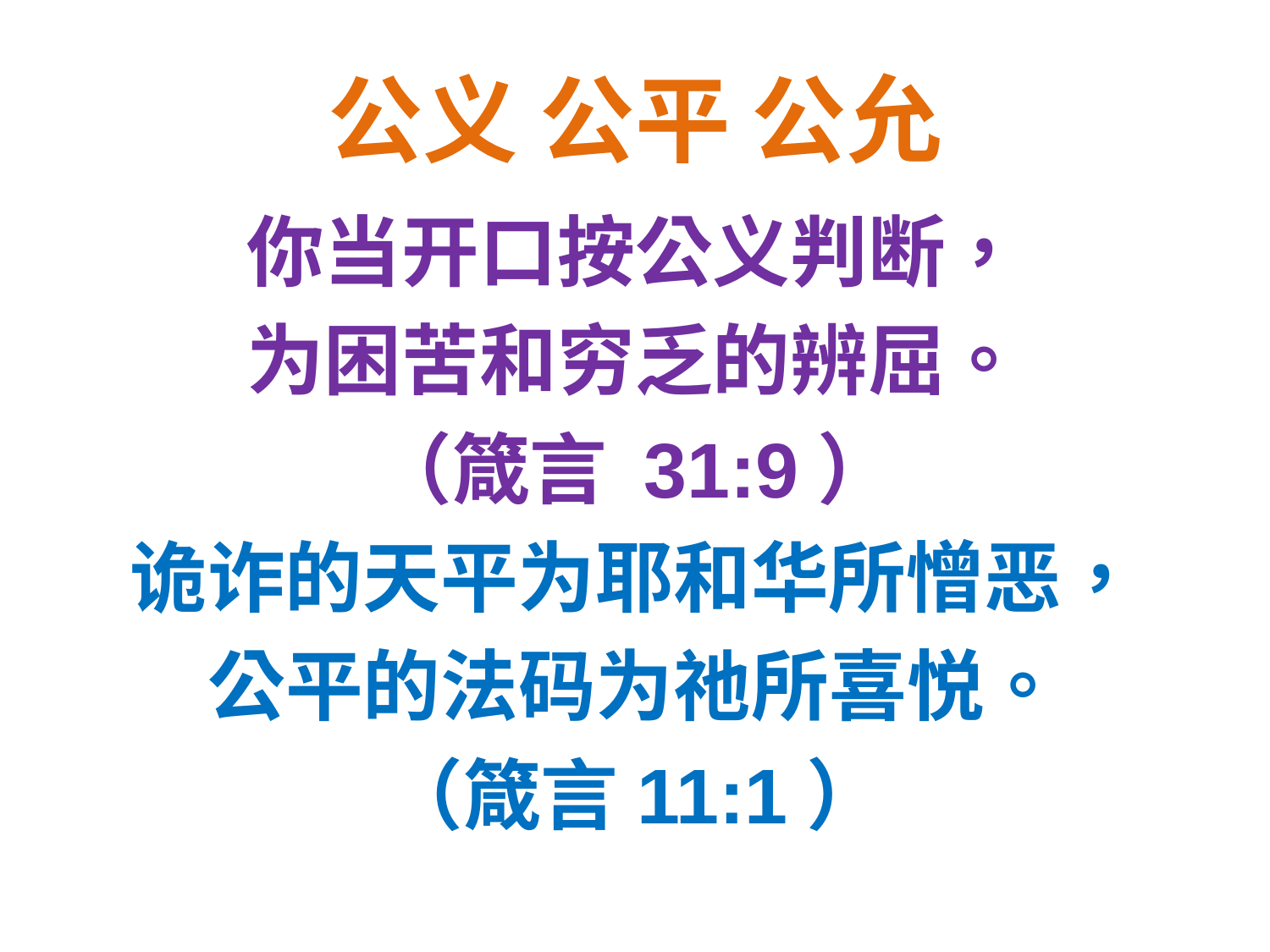

# 公义 公平 公允
你当开口按公义判断，
为困苦和穷乏的辨屈。
（箴言 31:9）
诡诈的天平为耶和华所憎恶，
公平的法码为祂所喜悦。
（箴言11:1）